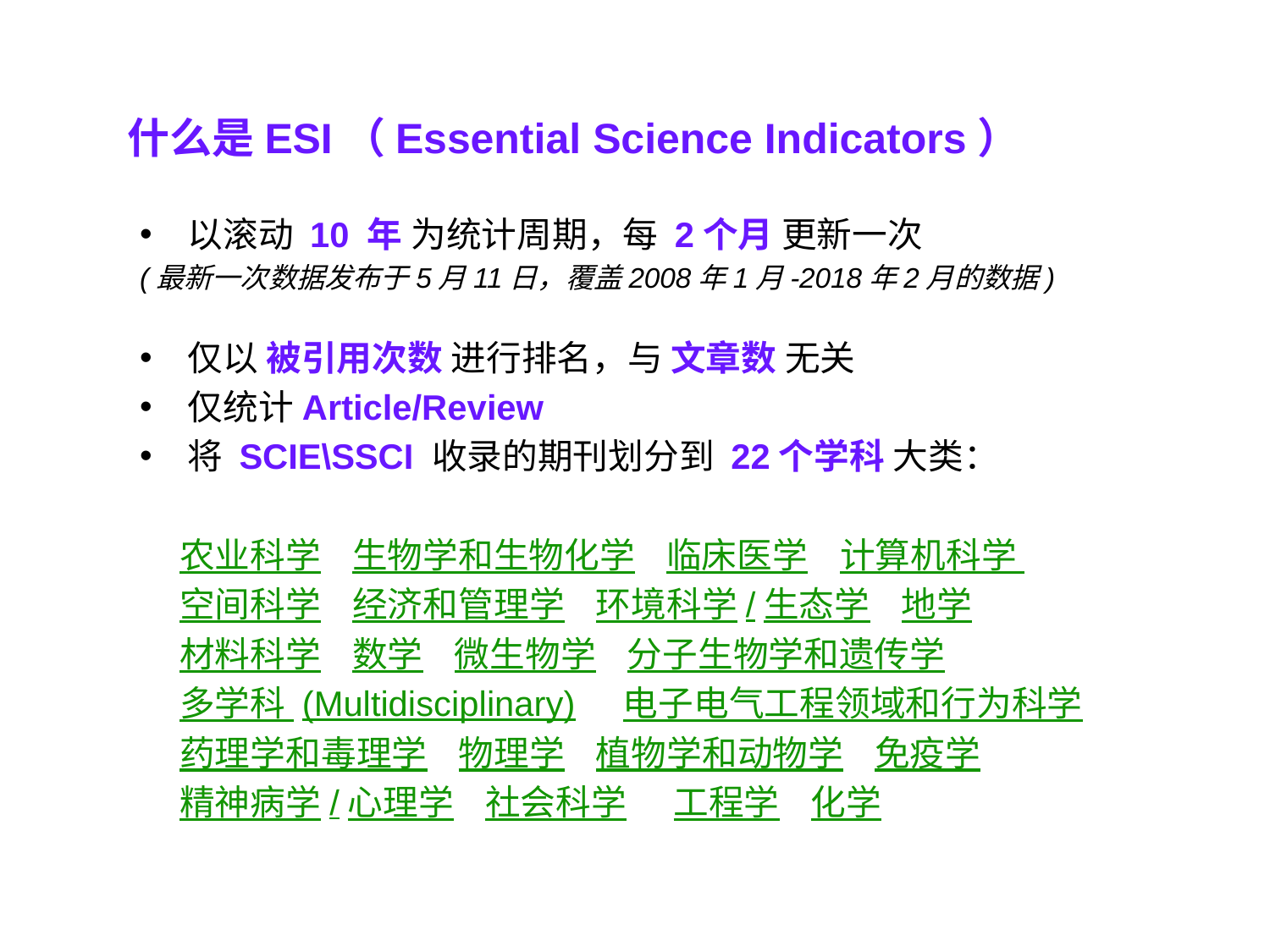

# 什么是ESI（Essential Science Indicators）
以滚动 10 年 为统计周期，每 2个月 更新一次
(最新一次数据发布于5月11日，覆盖2008年1月-2018年2月的数据)

仅以 被引用次数 进行排名，与 文章数 无关
仅统计Article/Review
将 SCIE\SSCI 收录的期刊划分到 22个学科 大类：

    农业科学    生物学和生物化学    临床医学    计算机科学
    空间科学    经济和管理学    环境科学/生态学    地学
    材料科学    数学    微生物学    分子生物学和遗传学
    多学科 (Multidisciplinary)    电子电气工程领域和行为科学
    药理学和毒理学    物理学    植物学和动物学    免疫学
    精神病学/心理学    社会科学      工程学    化学